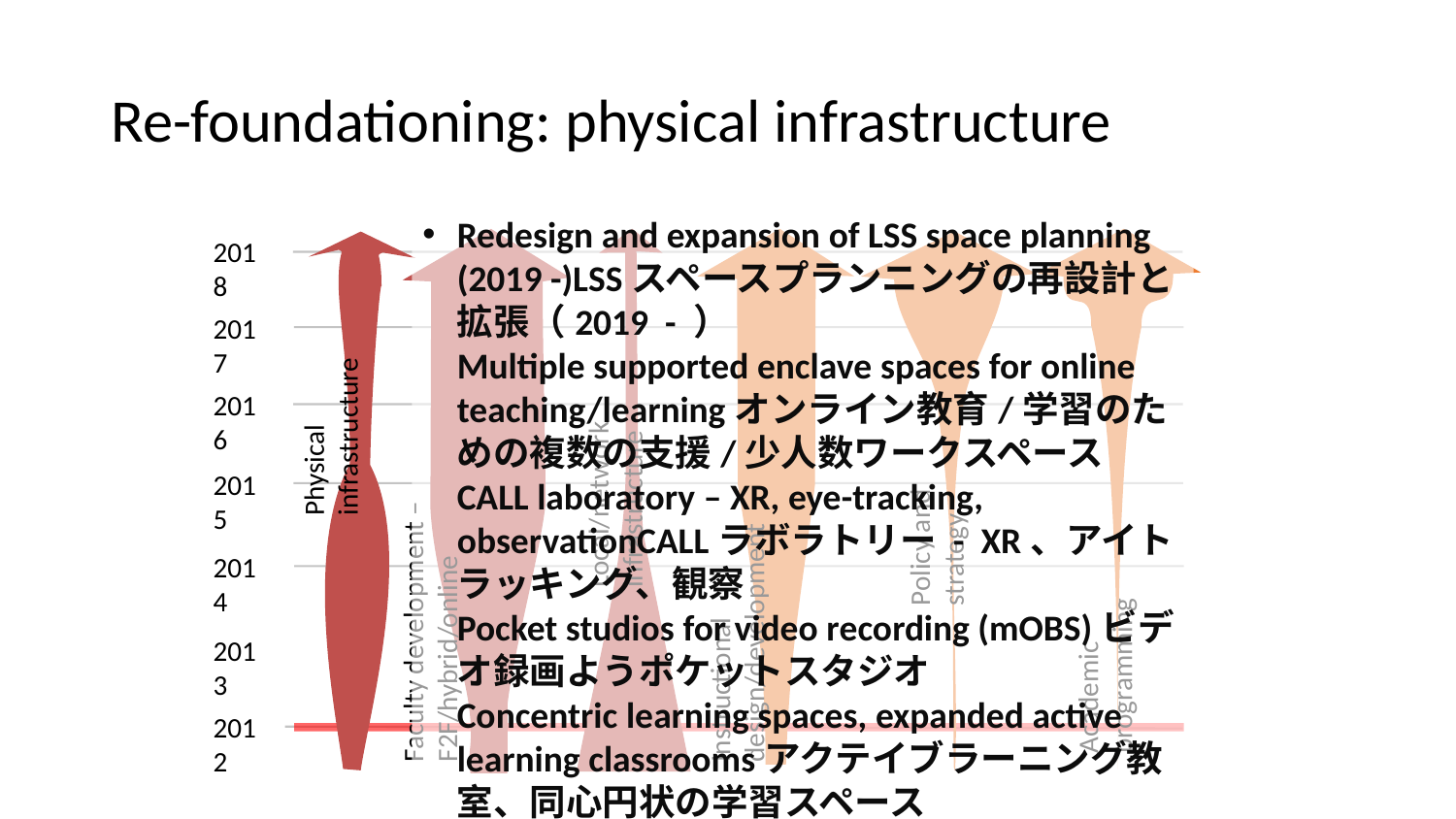

# Re-foundationing: physical infrastructure
Redesign and expansion of LSS space planning (2019 -)LSSスペースプランニングの再設計と拡張（2019  - ）
Multiple supported enclave spaces for online teaching/learningオンライン教育/学習のための複数の支援/少人数ワークスペース
CALL laboratory – XR, eye-tracking, observationCALLラボラトリー -  XR、アイトラッキング、観察
Pocket studios for video recording (mOBS)ビデオ録画ようポケットスタジオ
Concentric learning spaces, expanded active learning classroomsアクテイブラーニング教室、同心円状の学習スペース
2018

2017
Physical infrastructure
2016
Local/network infrastructure
2015
Policy and strategy
Faculty development – F2F/hybrid/online
2014
Instructional design/development
Academic programming
2013
2012